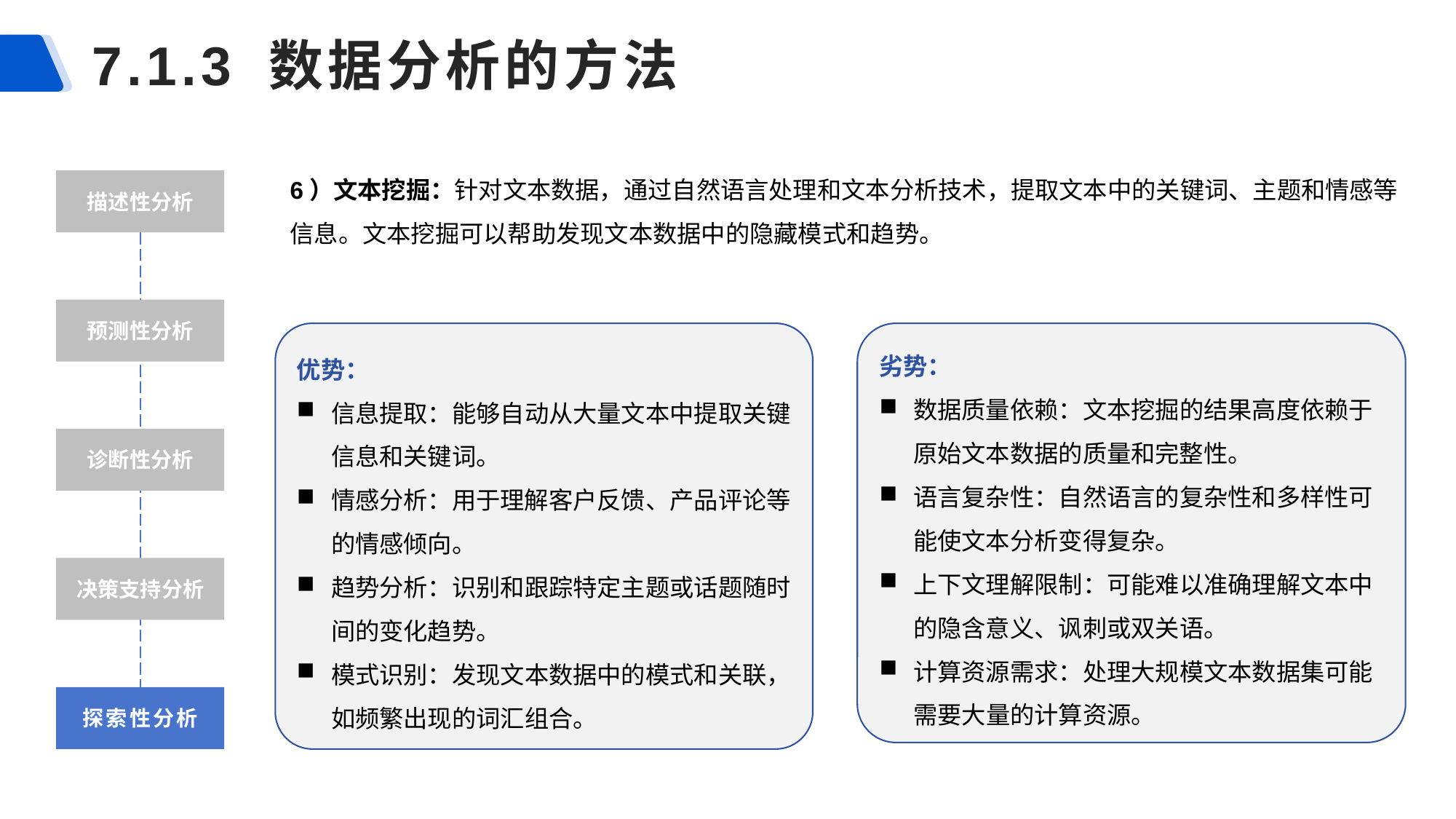

# 7.1.3 数据分析的方法
6）文本挖掘：针对文本数据，通过自然语言处理和文本分析技术，提取文本中的关键词、主题和情感等信息。文本挖掘可以帮助发现文本数据中的隐藏模式和趋势。
描述性分析
预测性分析
优势：
信息提取：能够自动从大量文本中提取关键信息和关键词。
情感分析：用于理解客户反馈、产品评论等的情感倾向。
趋势分析：识别和跟踪特定主题或话题随时间的变化趋势。
模式识别：发现文本数据中的模式和关联，如频繁出现的词汇组合。
劣势：
数据质量依赖：文本挖掘的结果高度依赖于原始文本数据的质量和完整性。
语言复杂性：自然语言的复杂性和多样性可能使文本分析变得复杂。
上下文理解限制：可能难以准确理解文本中的隐含意义、讽刺或双关语。
计算资源需求：处理大规模文本数据集可能需要大量的计算资源。
诊断性分析
决策支持分析
探索性分析